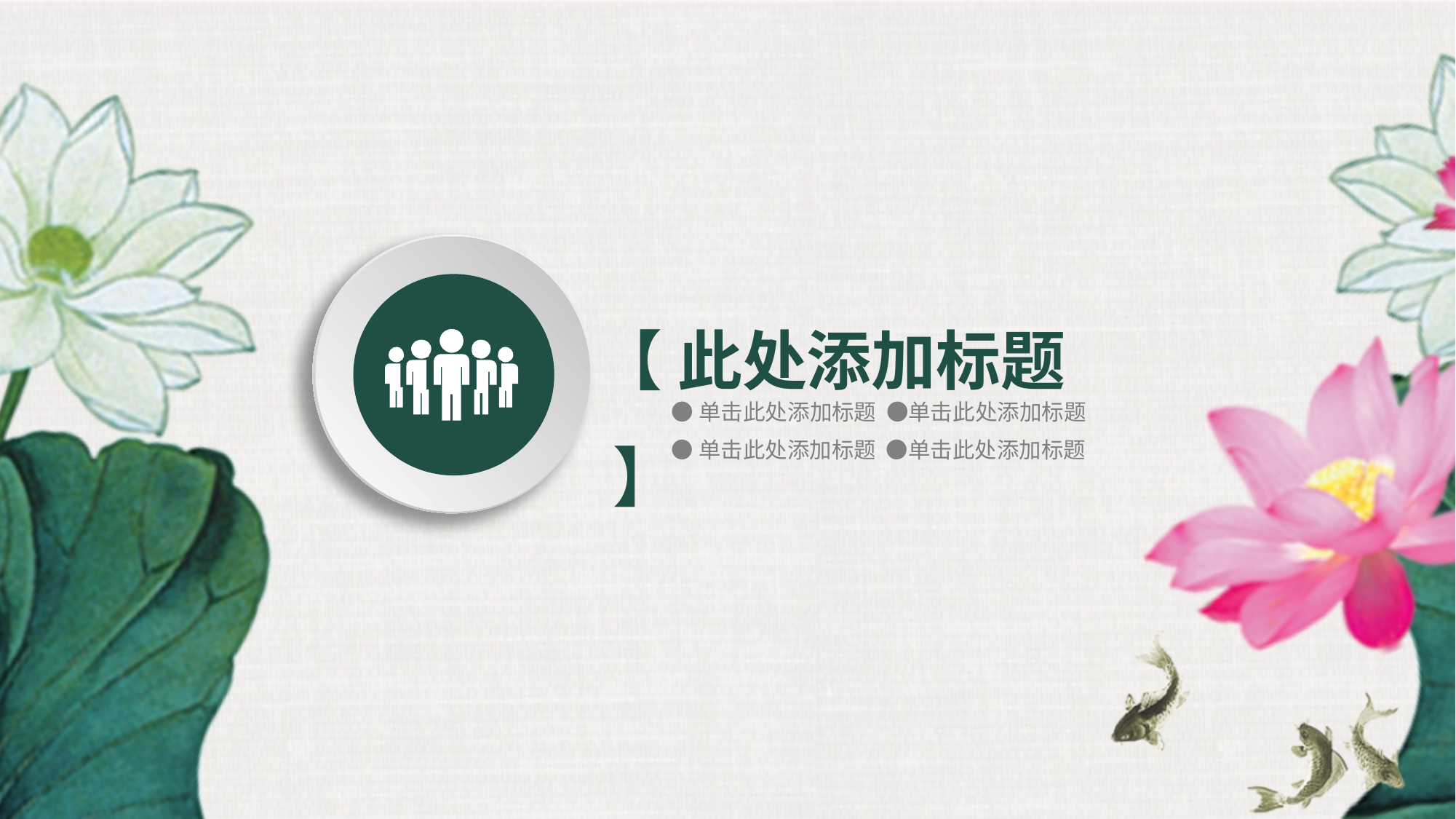

【 此处添加标题 】
●单击此处添加标题  ●单击此处添加标题
●单击此处添加标题  ●单击此处添加标题